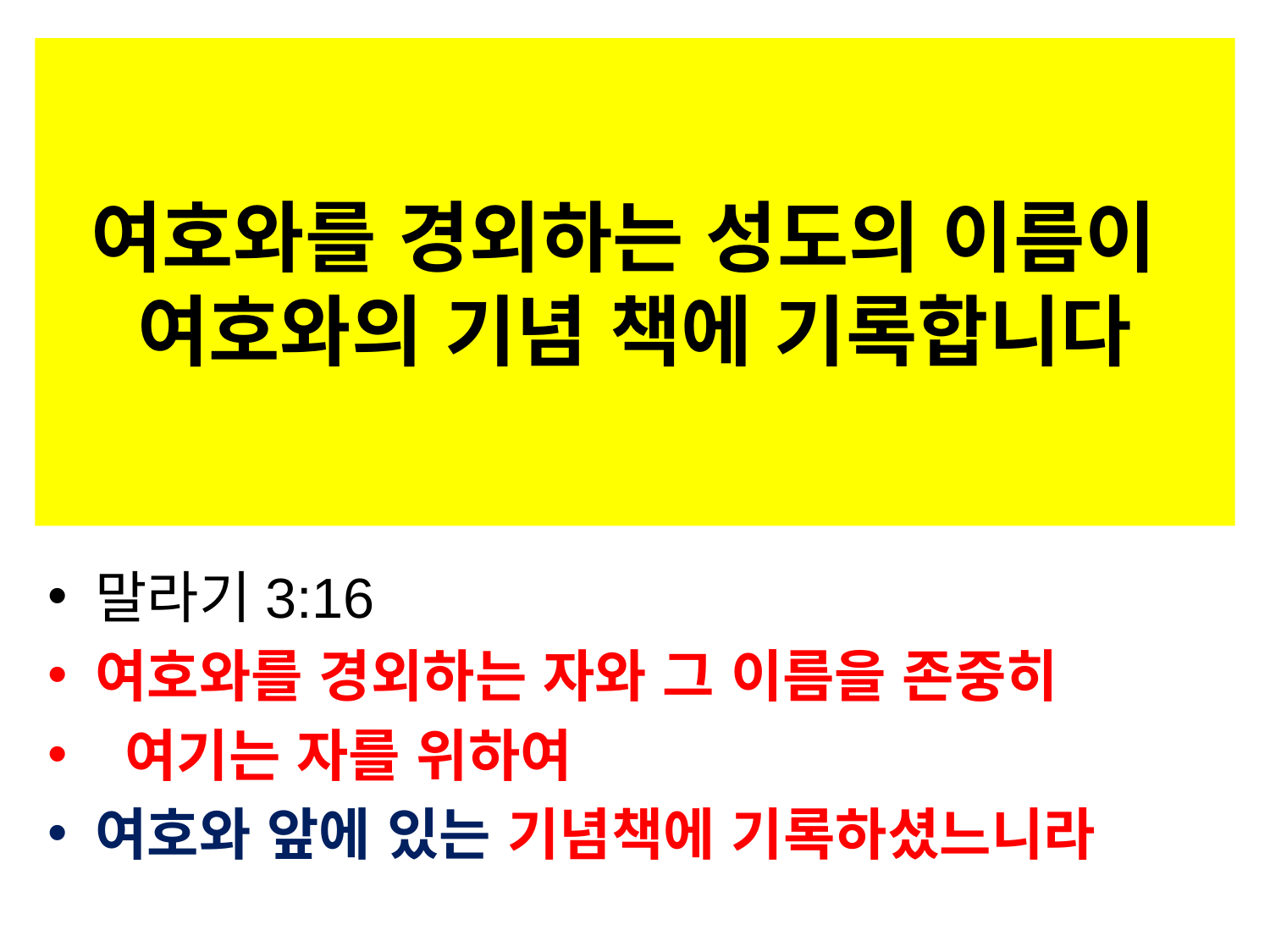

# 여호와를 경외하는 성도의 이름이  여호와의 기념 책에 기록합니다

말라기3:16
여호와를 경외하는 자와 그 이름을 존중히
 여기는 자를 위하여
여호와 앞에 있는 기념책에 기록하셨느니라